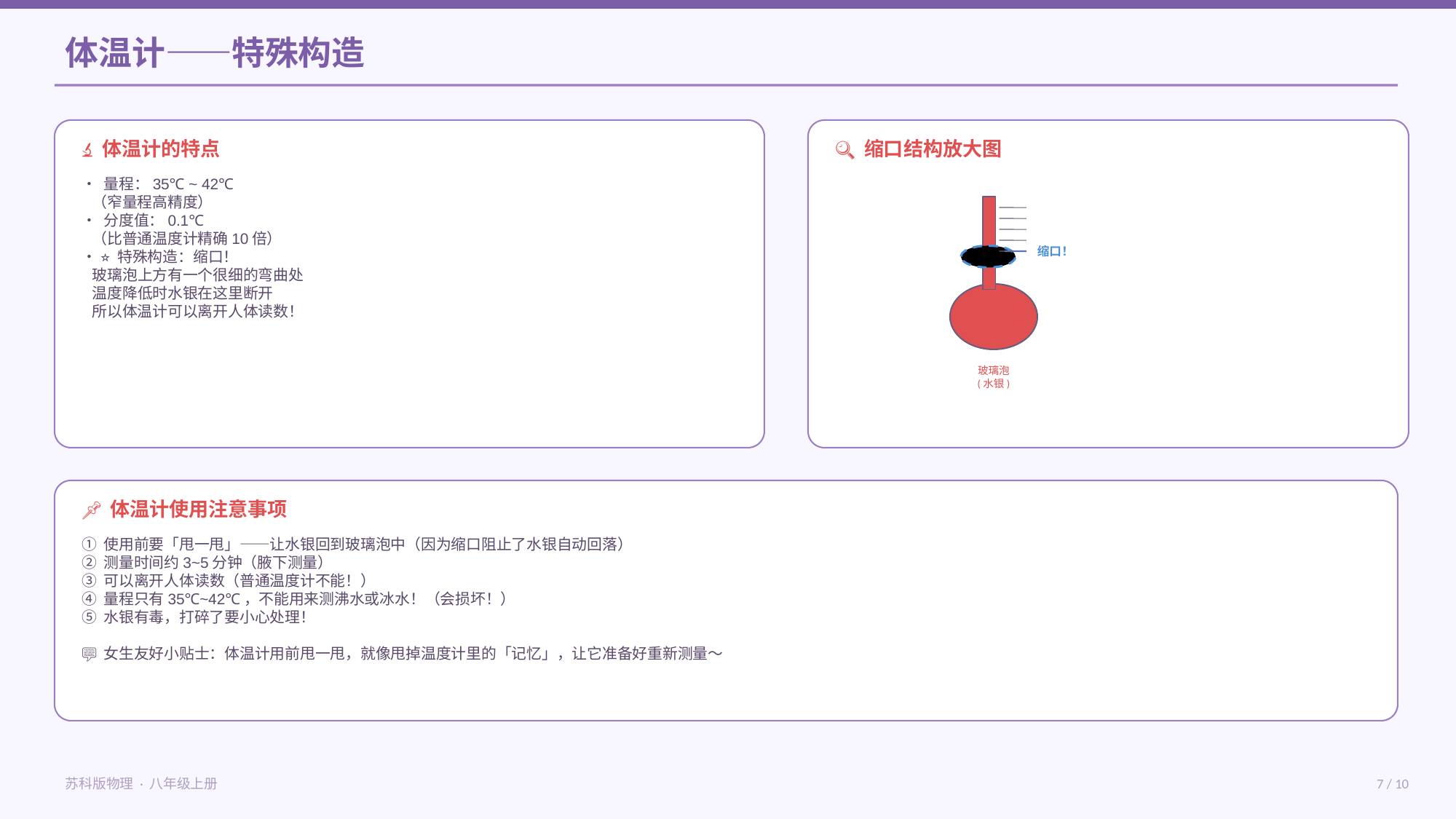

体温计——特殊构造

🔬 体温计的特点
🔍 缩口结构放大图
• 量程：35℃ ~ 42℃
  （窄量程高精度）
• 分度值：0.1℃
  （比普通温度计精确10倍）
• ⭐ 特殊构造：缩口！
  玻璃泡上方有一个很细的弯曲处
  温度降低时水银在这里断开
  所以体温计可以离开人体读数！

缩口！

玻璃泡
(水银)

📌 体温计使用注意事项
① 使用前要「甩一甩」——让水银回到玻璃泡中（因为缩口阻止了水银自动回落）
② 测量时间约3~5分钟（腋下测量）
③ 可以离开人体读数（普通温度计不能！）
④ 量程只有35℃~42℃，不能用来测沸水或冰水！（会损坏！）
⑤ 水银有毒，打碎了要小心处理！

💬 女生友好小贴士：体温计用前甩一甩，就像甩掉温度计里的「记忆」，让它准备好重新测量～
苏科版物理 · 八年级上册
7 / 10